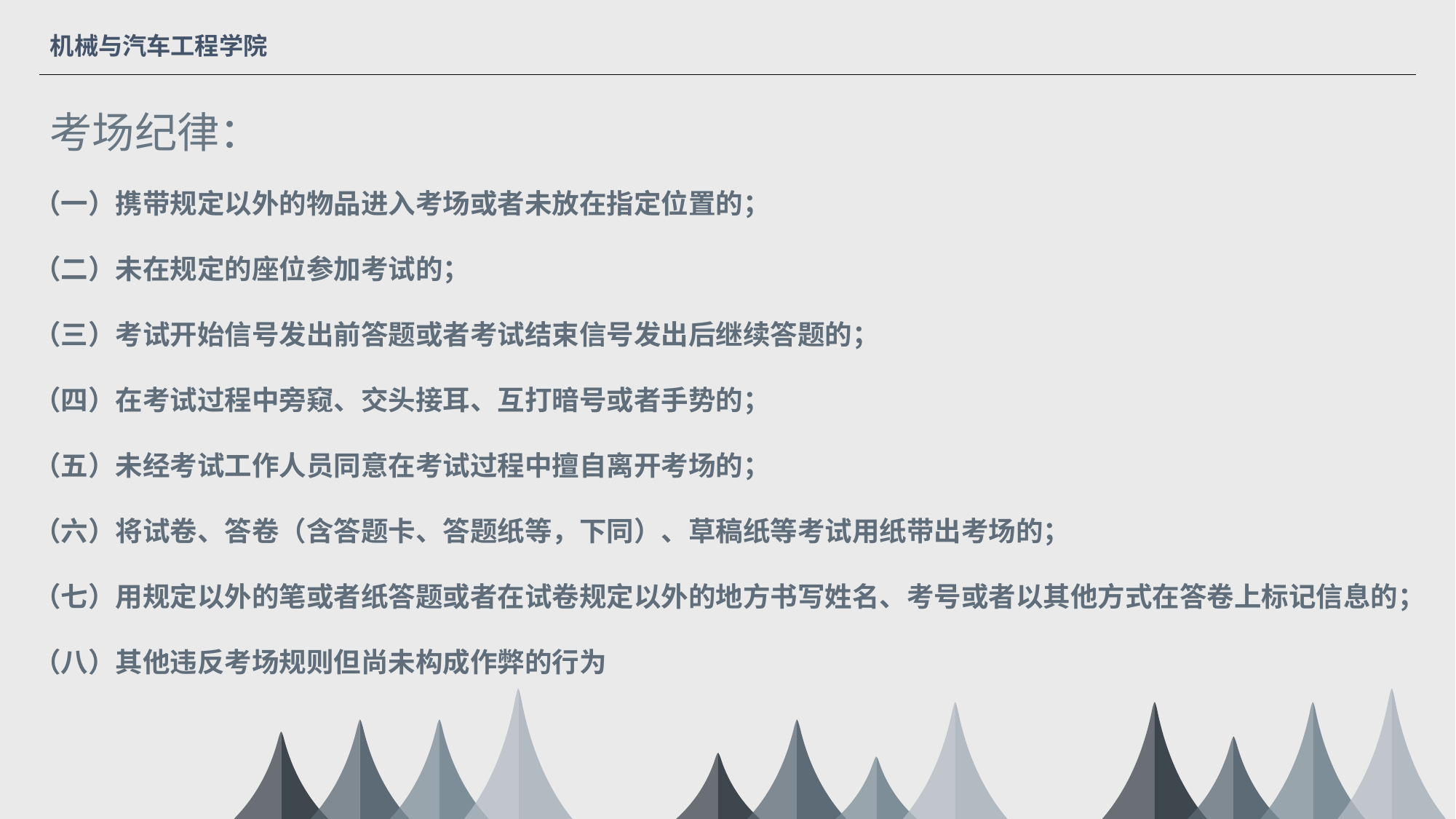

机械与汽车工程学院
考场纪律：
（一）携带规定以外的物品进入考场或者未放在指定位置的；

（二）未在规定的座位参加考试的；

（三）考试开始信号发出前答题或者考试结束信号发出后继续答题的；

（四）在考试过程中旁窥、交头接耳、互打暗号或者手势的；

（五）未经考试工作人员同意在考试过程中擅自离开考场的；

（六）将试卷、答卷（含答题卡、答题纸等，下同）、草稿纸等考试用纸带出考场的；

（七）用规定以外的笔或者纸答题或者在试卷规定以外的地方书写姓名、考号或者以其他方式在答卷上标记信息的；

（八）其他违反考场规则但尚未构成作弊的行为

Corn
Rice
Oat
Fish
Corn
Rice
Oat
Fish
Corn
Rice
Oat
Fish